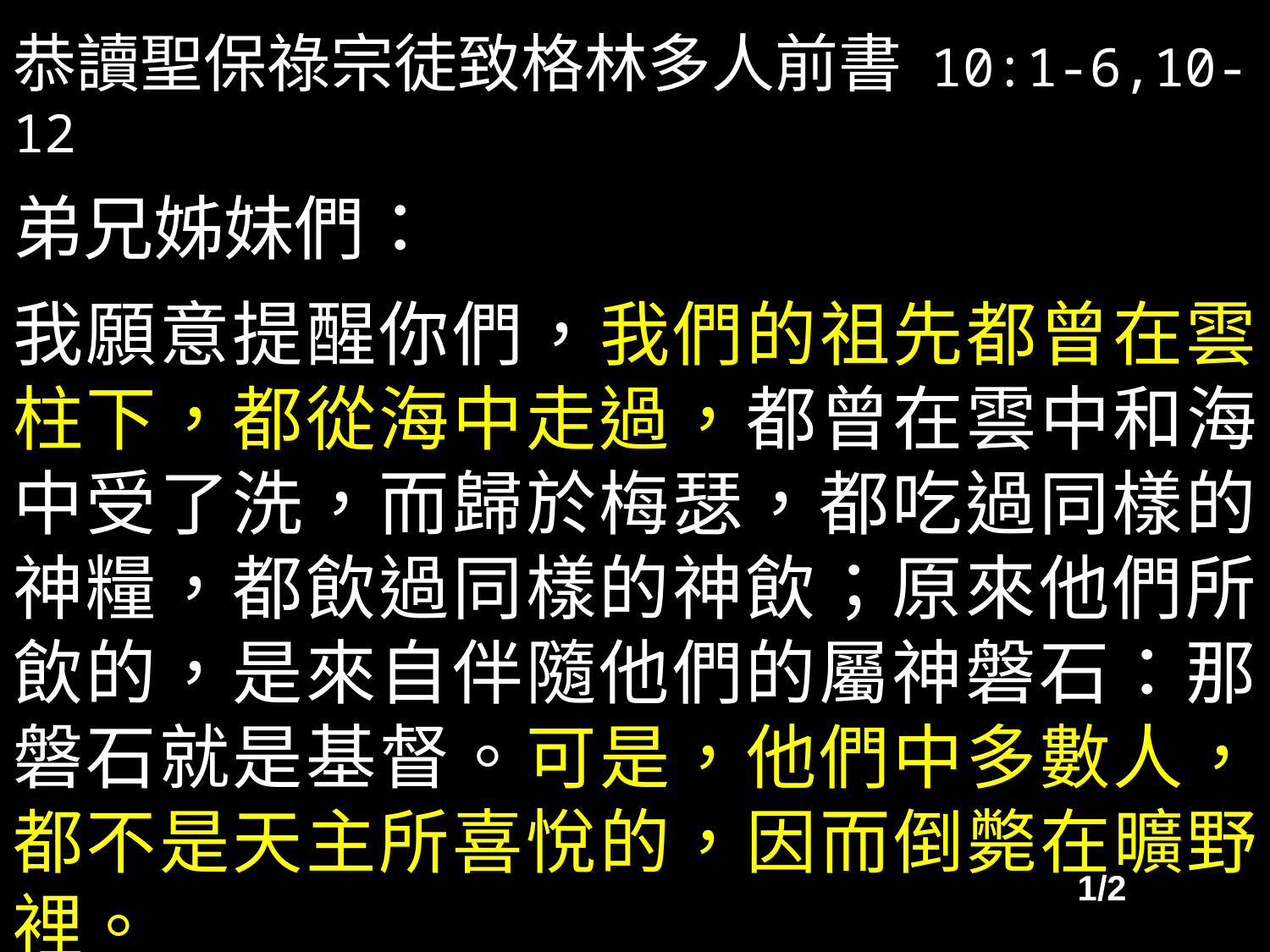

恭讀聖保祿宗徒致格林多人前書 10:1-6,10-12
弟兄姊妹們：
我願意提醒你們，我們的祖先都曾在雲柱下，都從海中走過，都曾在雲中和海中受了洗，而歸於梅瑟，都吃過同樣的神糧，都飲過同樣的神飲；原來他們所飲的，是來自伴隨他們的屬神磐石：那磐石就是基督。可是，他們中多數人，都不是天主所喜悅的，因而倒斃在曠野裡。
1/2